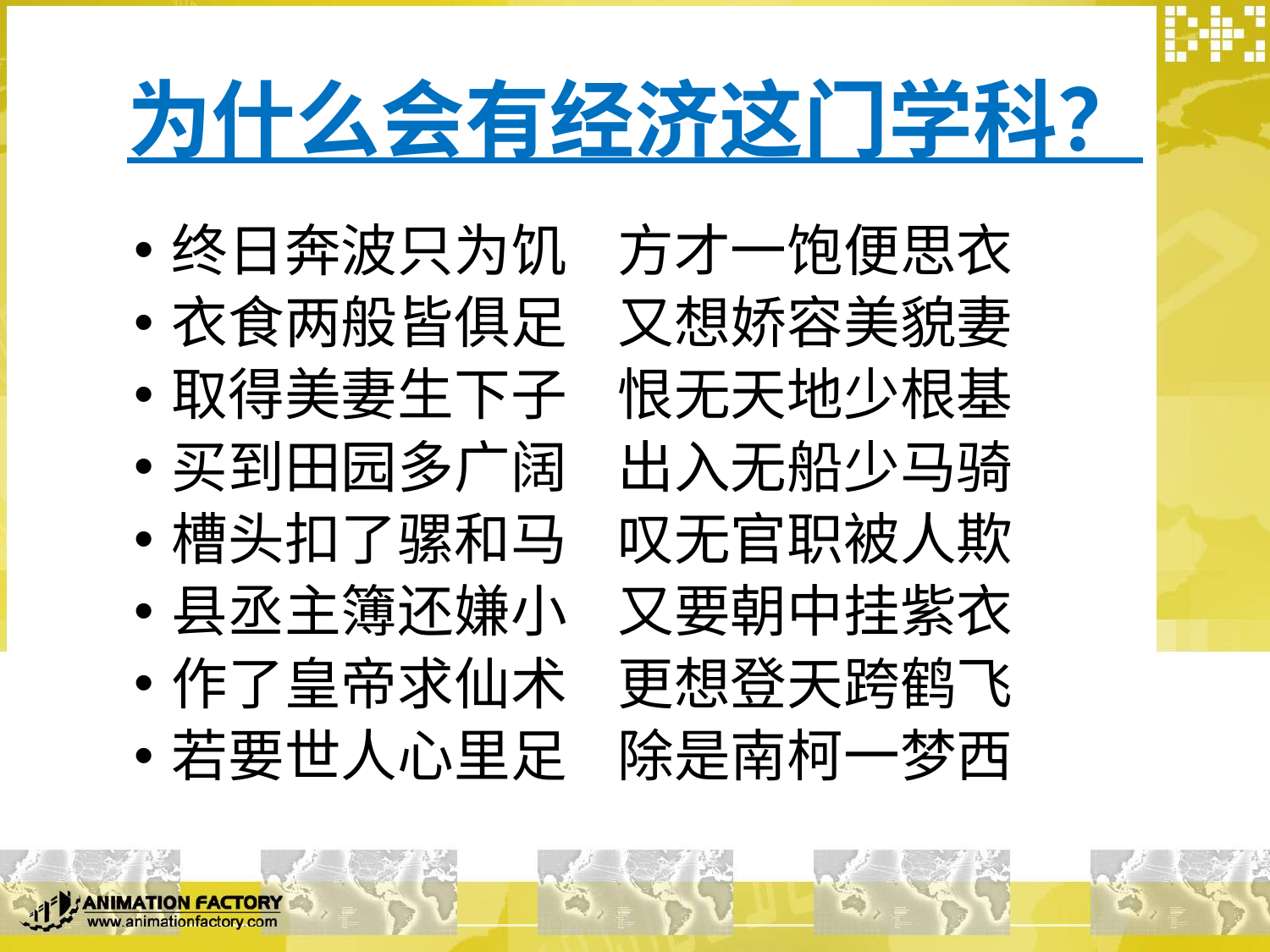

# 为什么会有经济这门学科？
终日奔波只为饥    方才一饱便思衣
衣食两般皆俱足    又想娇容美貌妻
取得美妻生下子    恨无天地少根基
买到田园多广阔    出入无船少马骑
槽头扣了骡和马    叹无官职被人欺
县丞主簿还嫌小    又要朝中挂紫衣
作了皇帝求仙术    更想登天跨鹤飞
若要世人心里足    除是南柯一梦西